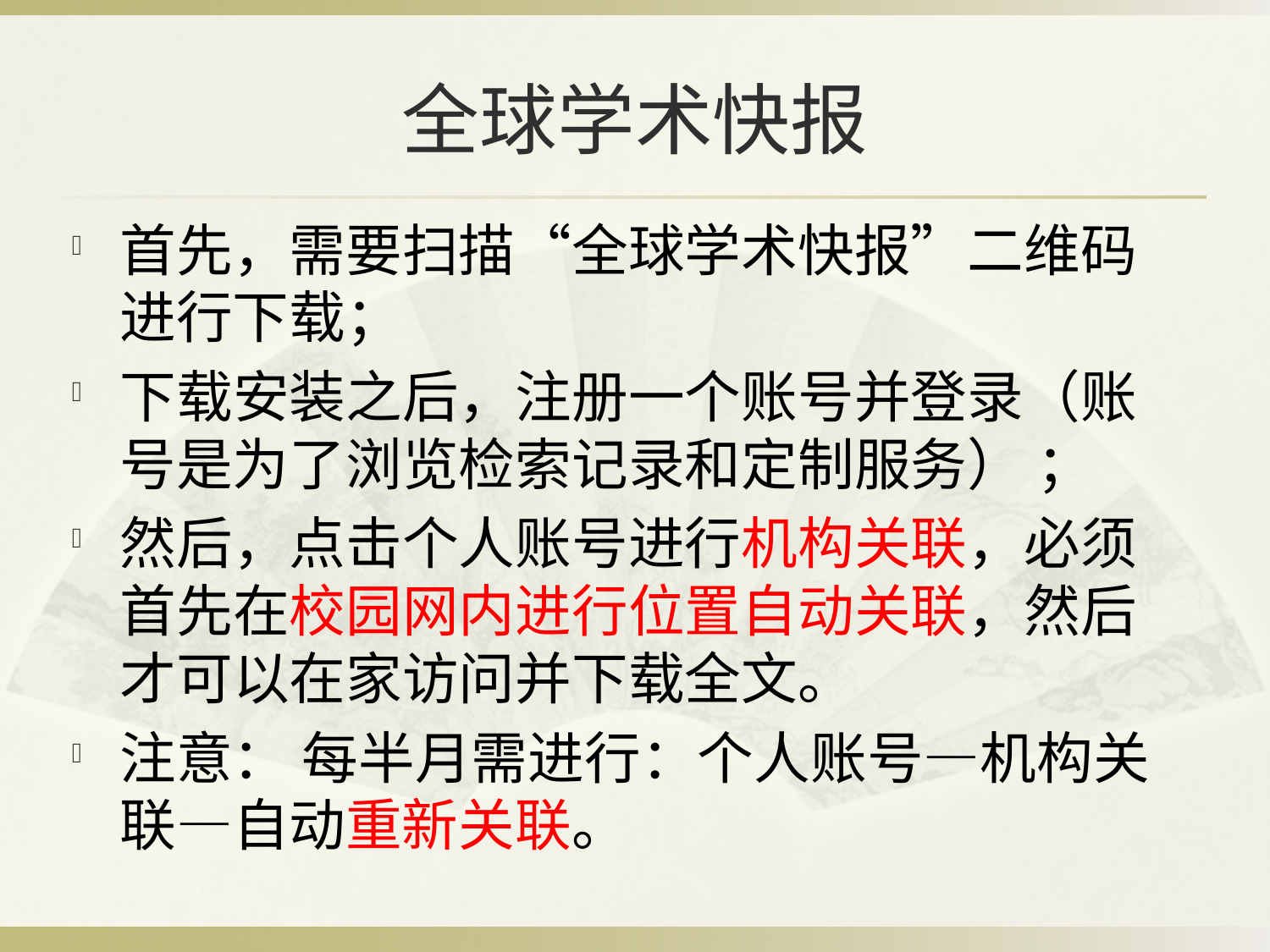

# 全球学术快报
首先，需要扫描“全球学术快报”二维码进行下载；
下载安装之后，注册一个账号并登录（账号是为了浏览检索记录和定制服务） ；
然后，点击个人账号进行机构关联，必须首先在校园网内进行位置自动关联，然后才可以在家访问并下载全文。
注意： 每半月需进行：个人账号—机构关联—自动重新关联。